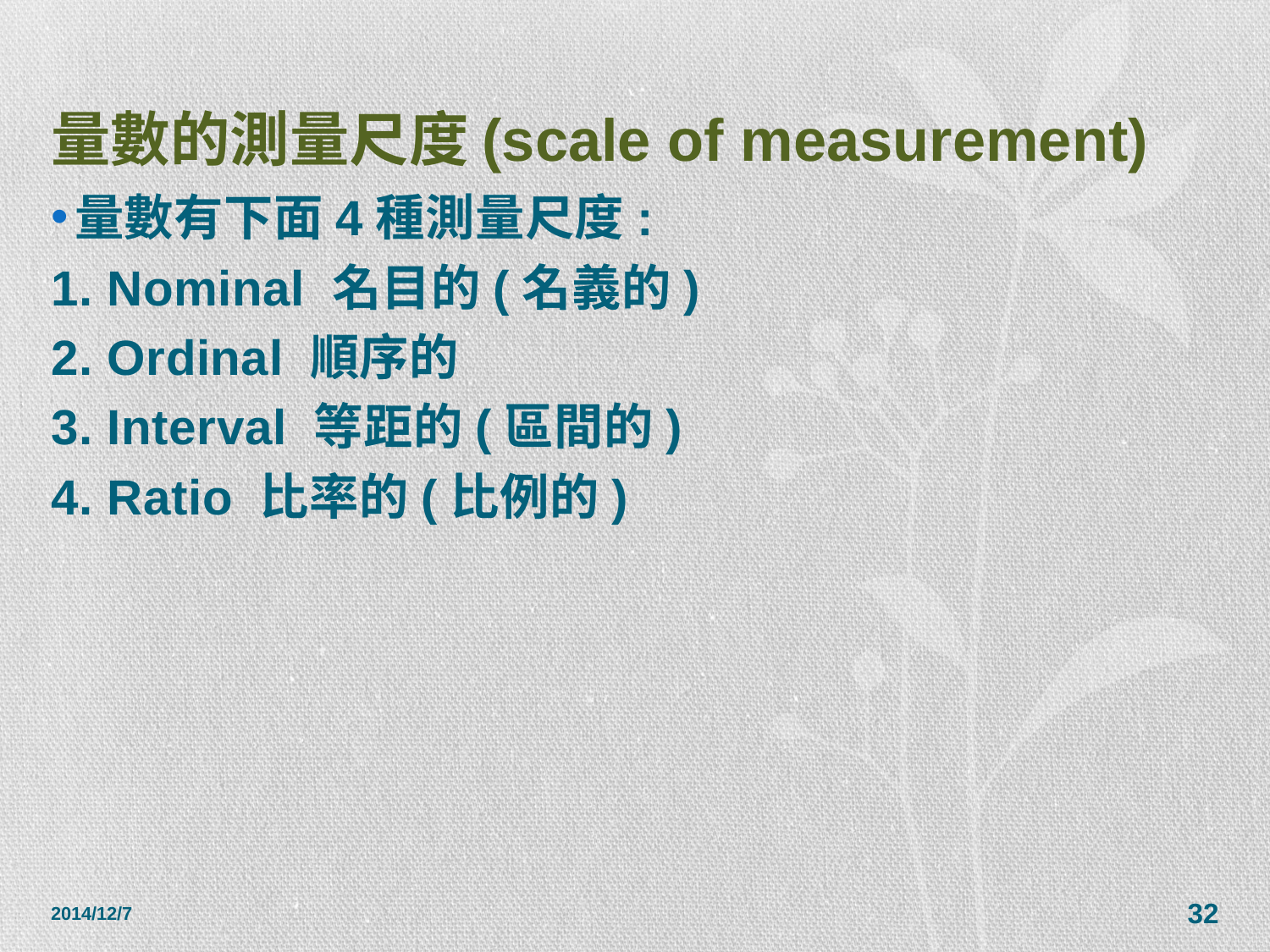

# 量數的測量尺度(scale of measurement)
量數有下面4種測量尺度:
1. Nominal 名目的(名義的)
2. Ordinal 順序的
3. Interval 等距的(區間的)
4. Ratio 比率的(比例的)
2014/12/7
32